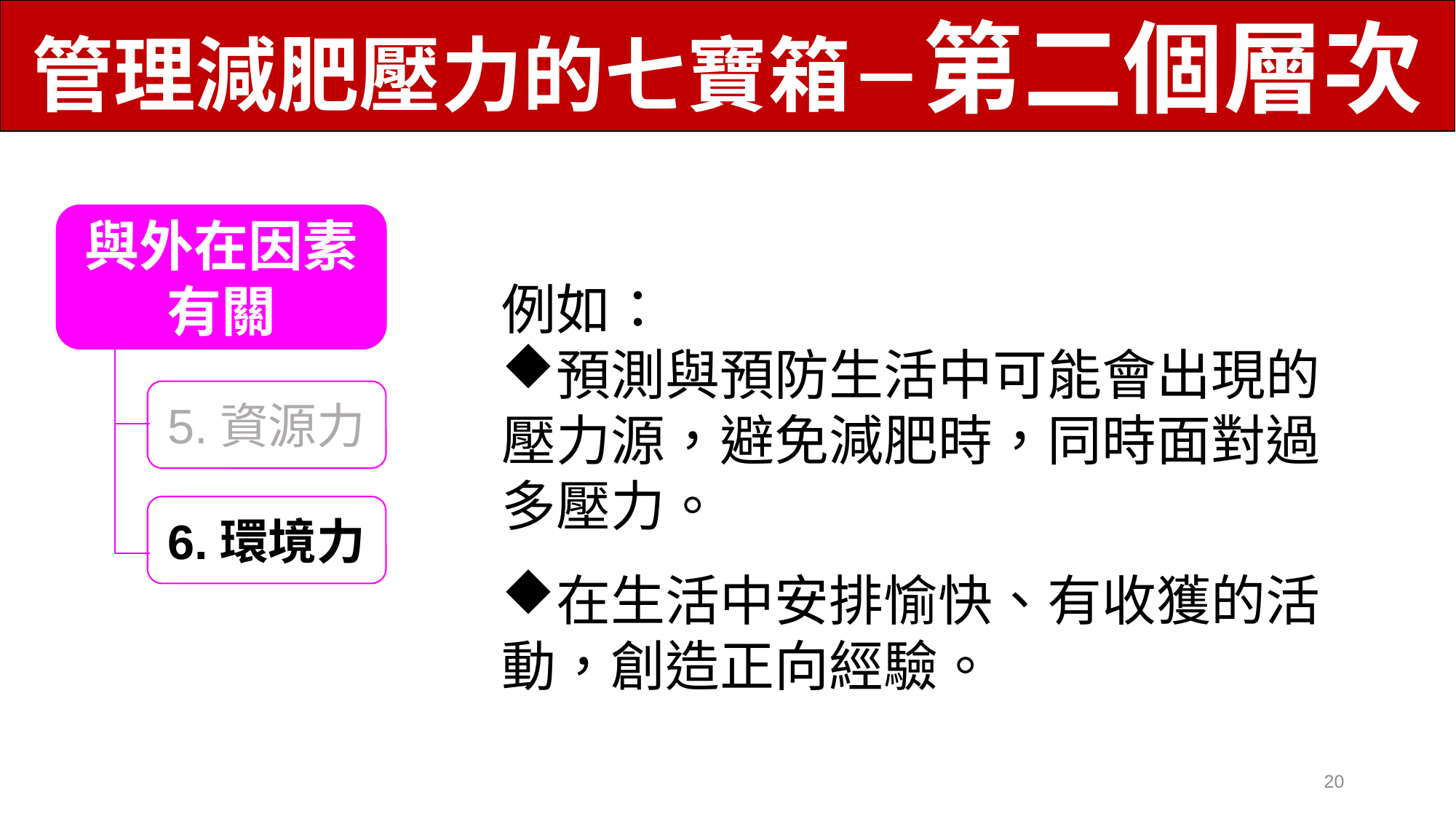

管理減肥壓力的七寶箱－第二個層次
與外在因素有關
5.資源力
6.環境力
例如：
預測與預防生活中可能會出現的壓力源，避免減肥時，同時面對過多壓力。

在生活中安排愉快、有收獲的活動，創造正向經驗。
20